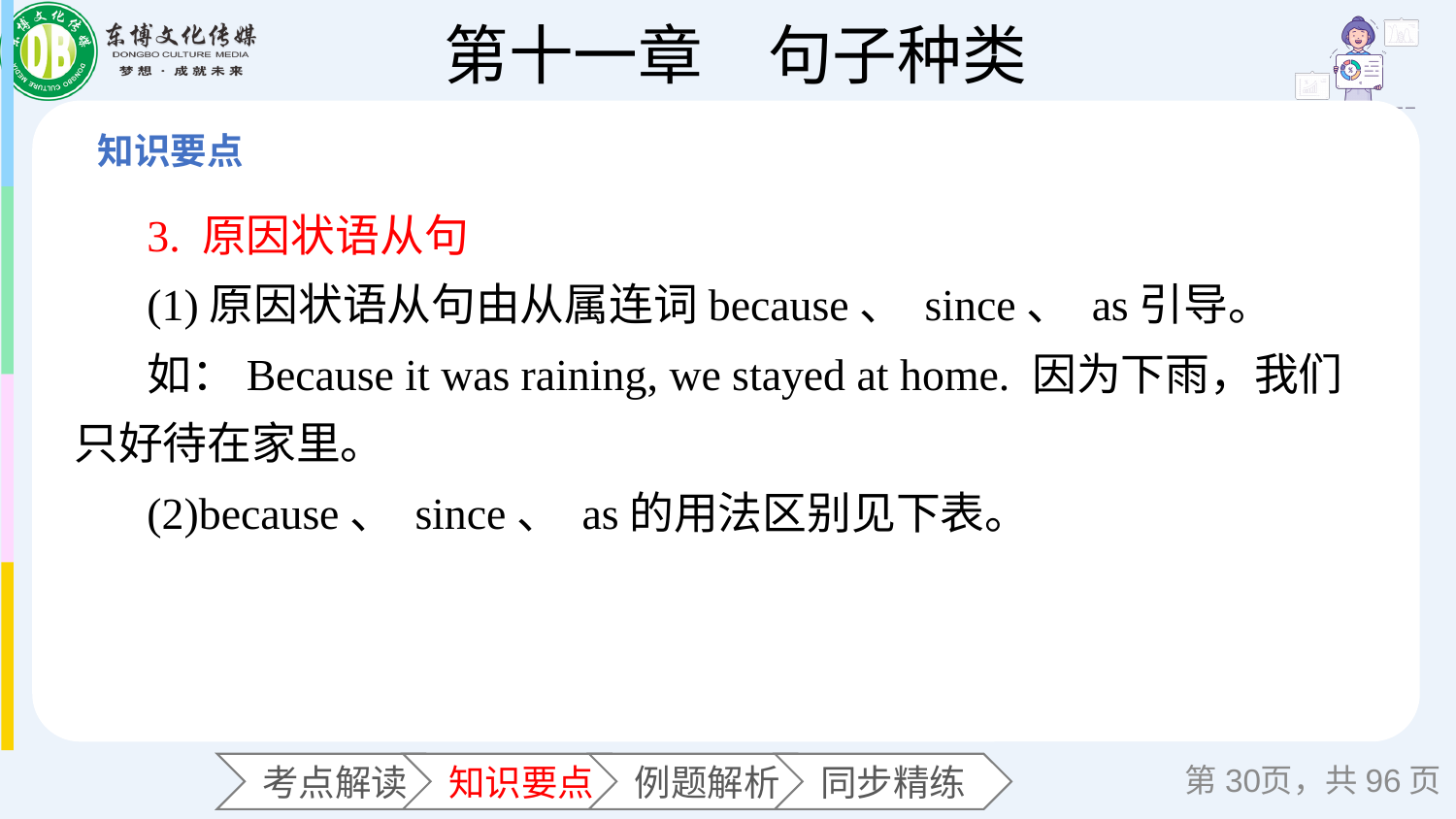

3. 原因状语从句
(1)原因状语从句由从属连词because、 since、 as引导。
如：Because it was raining, we stayed at home. 因为下雨，我们只好待在家里。
(2)because、 since、 as的用法区别见下表。
第30页，共96页